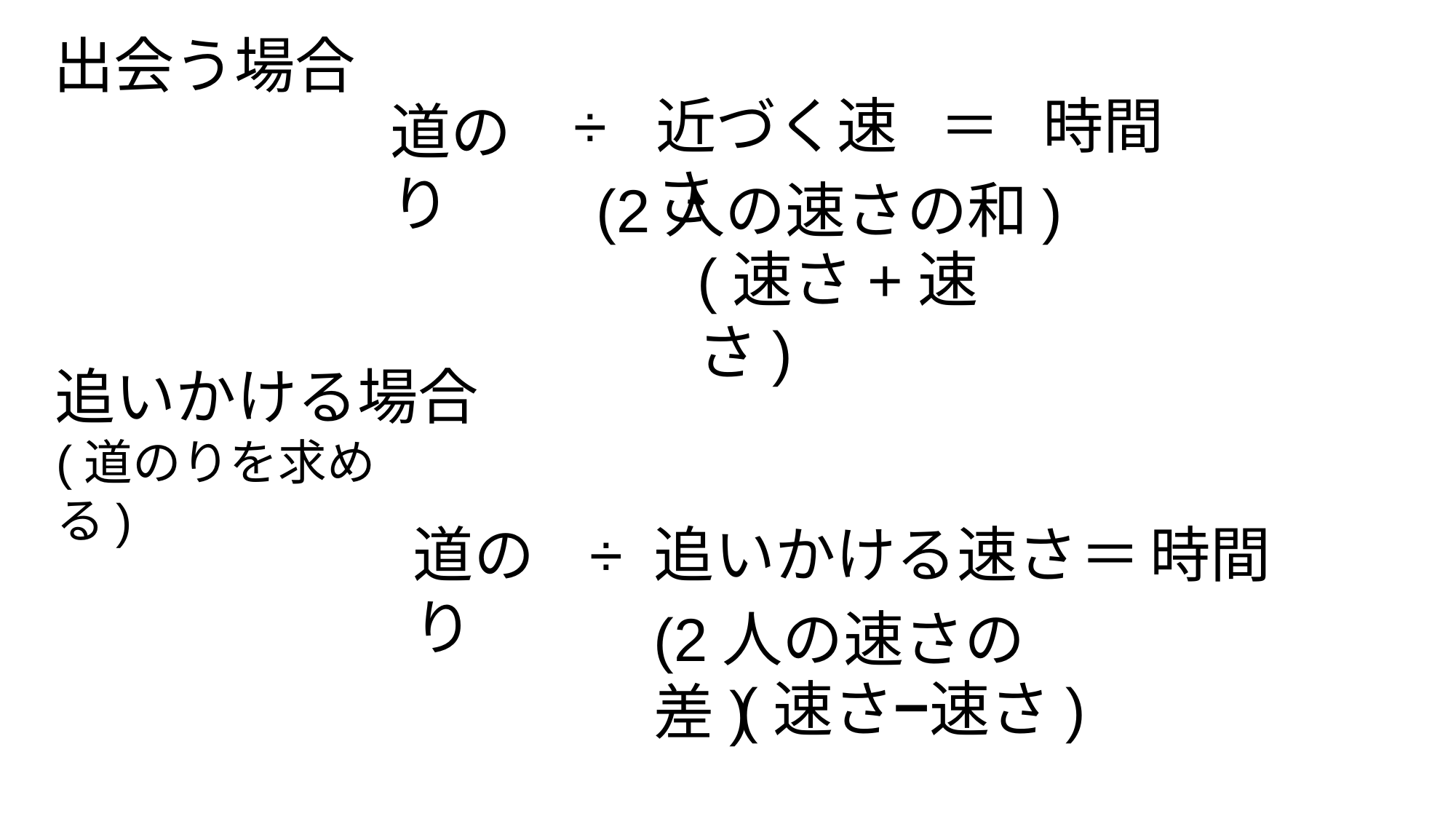

出会う場合
÷
近づく速さ
＝
時間
道のり
(2人の速さの和)
(速さ+速さ)
追いかける場合
(道のりを求める)
道のり
÷
追いかける速さ
＝
時間
(2人の速さの差)
(速さ−速さ)